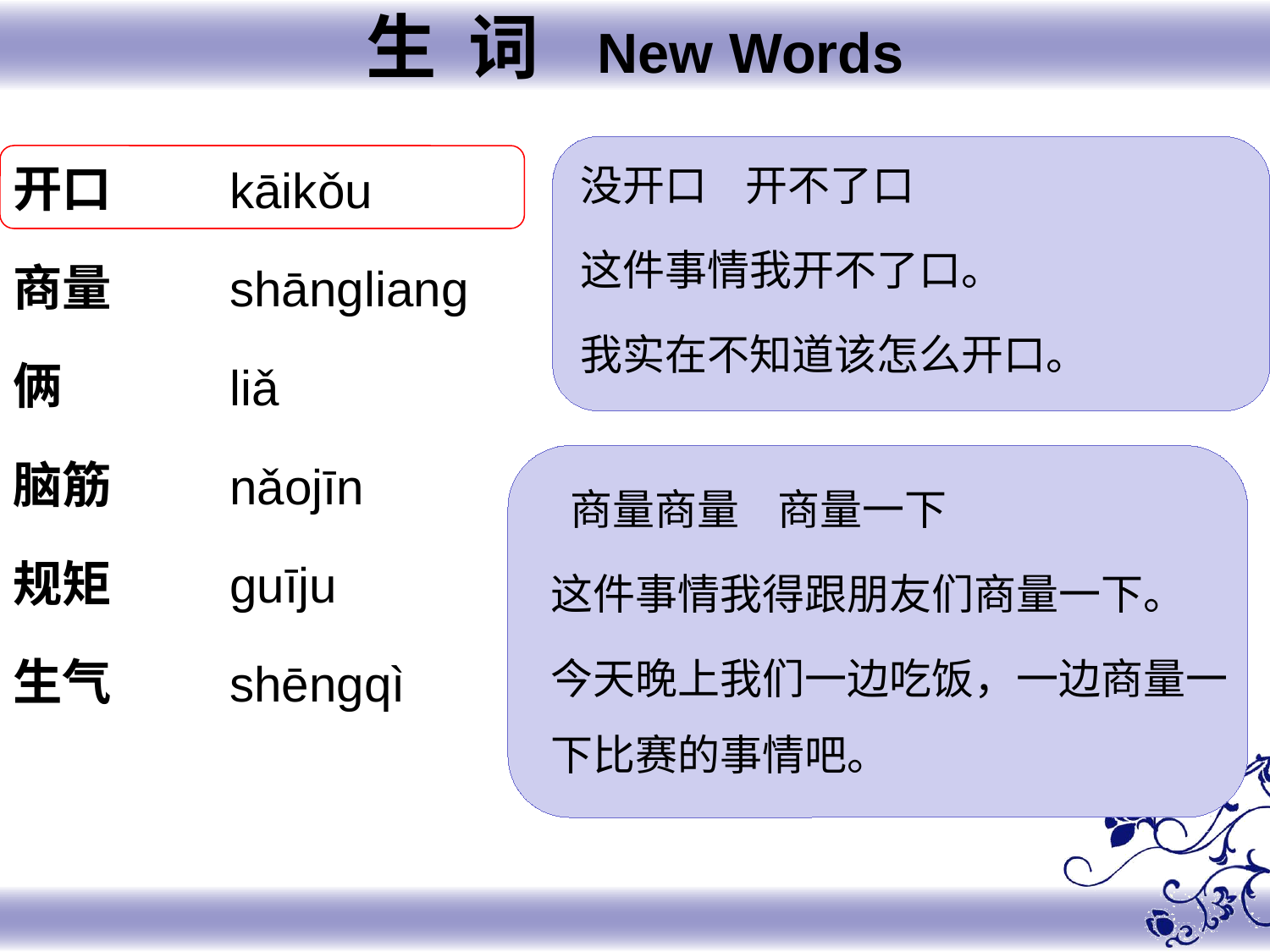

生  词   New Words
开口
商量
俩
脑筋
规矩
生气
kāikǒu
shāngliang
liǎ
nǎojīn
guīju
shēngqì

没开口    开不了口
这件事情我开不了口。
我实在不知道该怎么开口。

 商量商量    商量一下
这件事情我得跟朋友们商量一下。
今天晚上我们一边吃饭，一边商量一下比赛的事情吧。